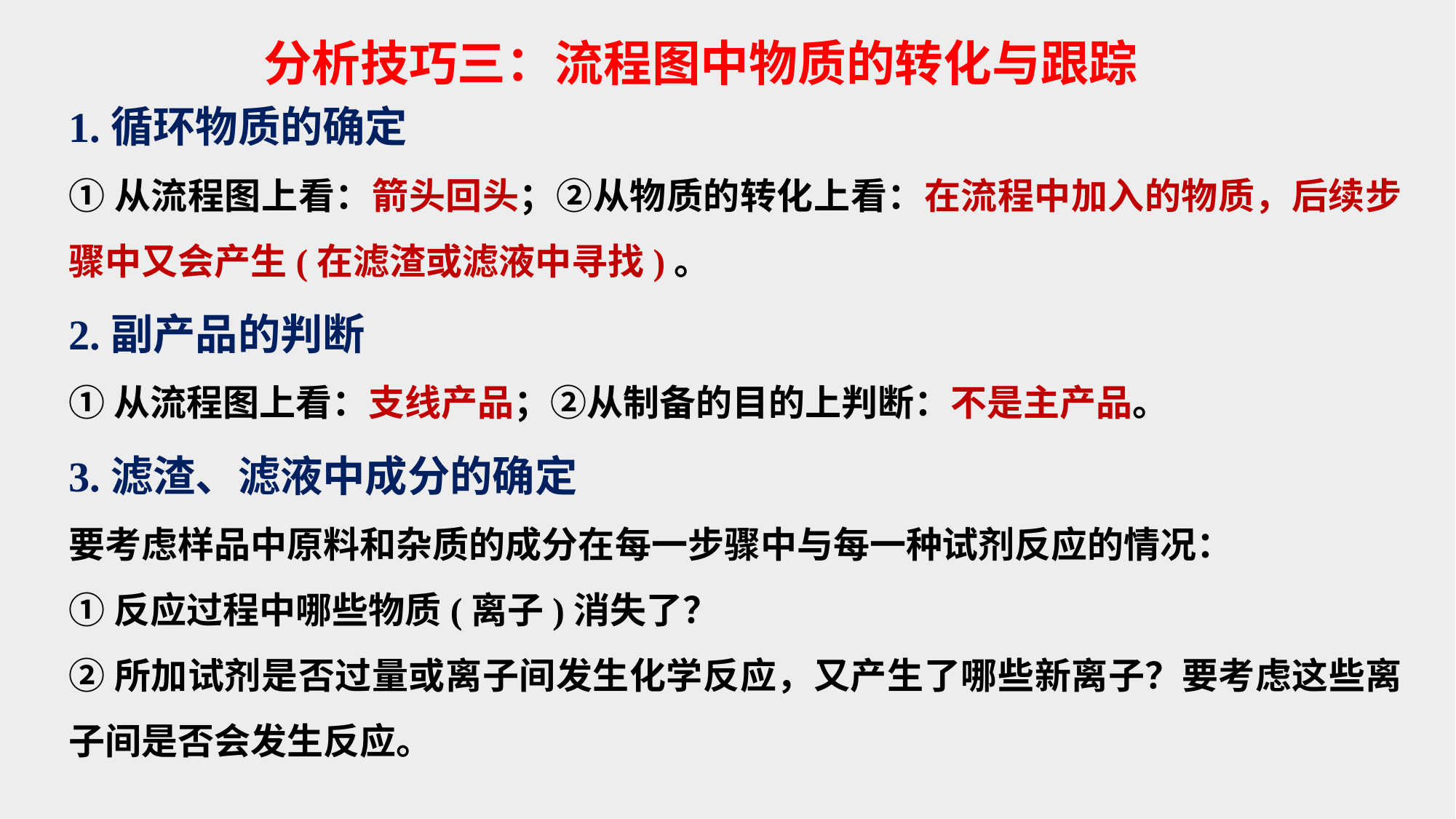

1.循环物质的确定
①从流程图上看：箭头回头；②从物质的转化上看：在流程中加入的物质，后续步骤中又会产生(在滤渣或滤液中寻找)。
2.副产品的判断
①从流程图上看：支线产品；②从制备的目的上判断：不是主产品。
3.滤渣、滤液中成分的确定
要考虑样品中原料和杂质的成分在每一步骤中与每一种试剂反应的情况：
①反应过程中哪些物质(离子)消失了？
②所加试剂是否过量或离子间发生化学反应，又产生了哪些新离子？要考虑这些离子间是否会发生反应。
分析技巧三：流程图中物质的转化与跟踪